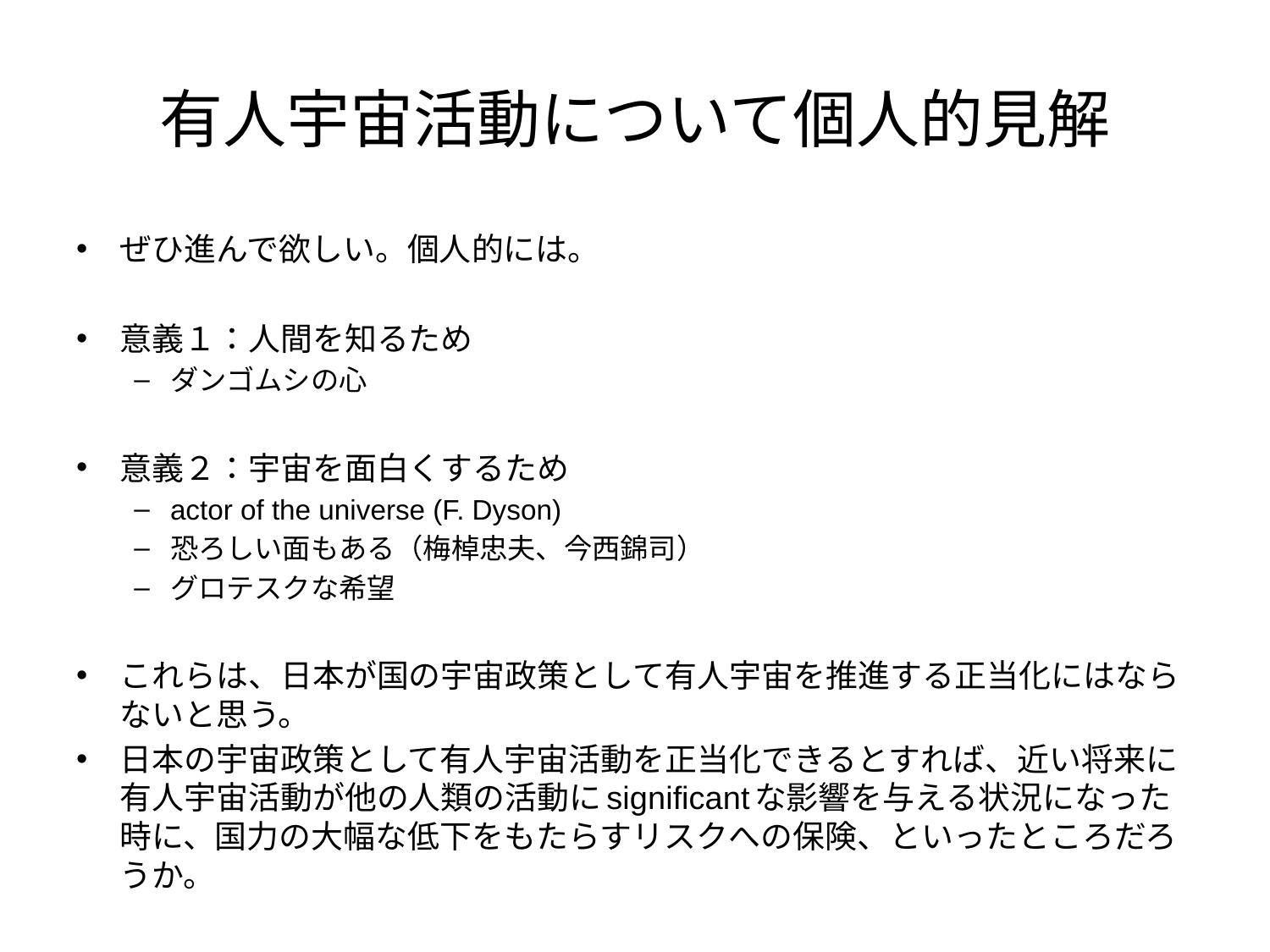

# 有人宇宙活動について個人的見解
ぜひ進んで欲しい。個人的には。

意義１：人間を知るため
ダンゴムシの心

意義２：宇宙を面白くするため
actor of the universe (F. Dyson)
恐ろしい面もある（梅棹忠夫、今西錦司）
グロテスクな希望

これらは、日本が国の宇宙政策として有人宇宙を推進する正当化にはならないと思う。
日本の宇宙政策として有人宇宙活動を正当化できるとすれば、近い将来に有人宇宙活動が他の人類の活動にsignificantな影響を与える状況になった時に、国力の大幅な低下をもたらすリスクへの保険、といったところだろうか。